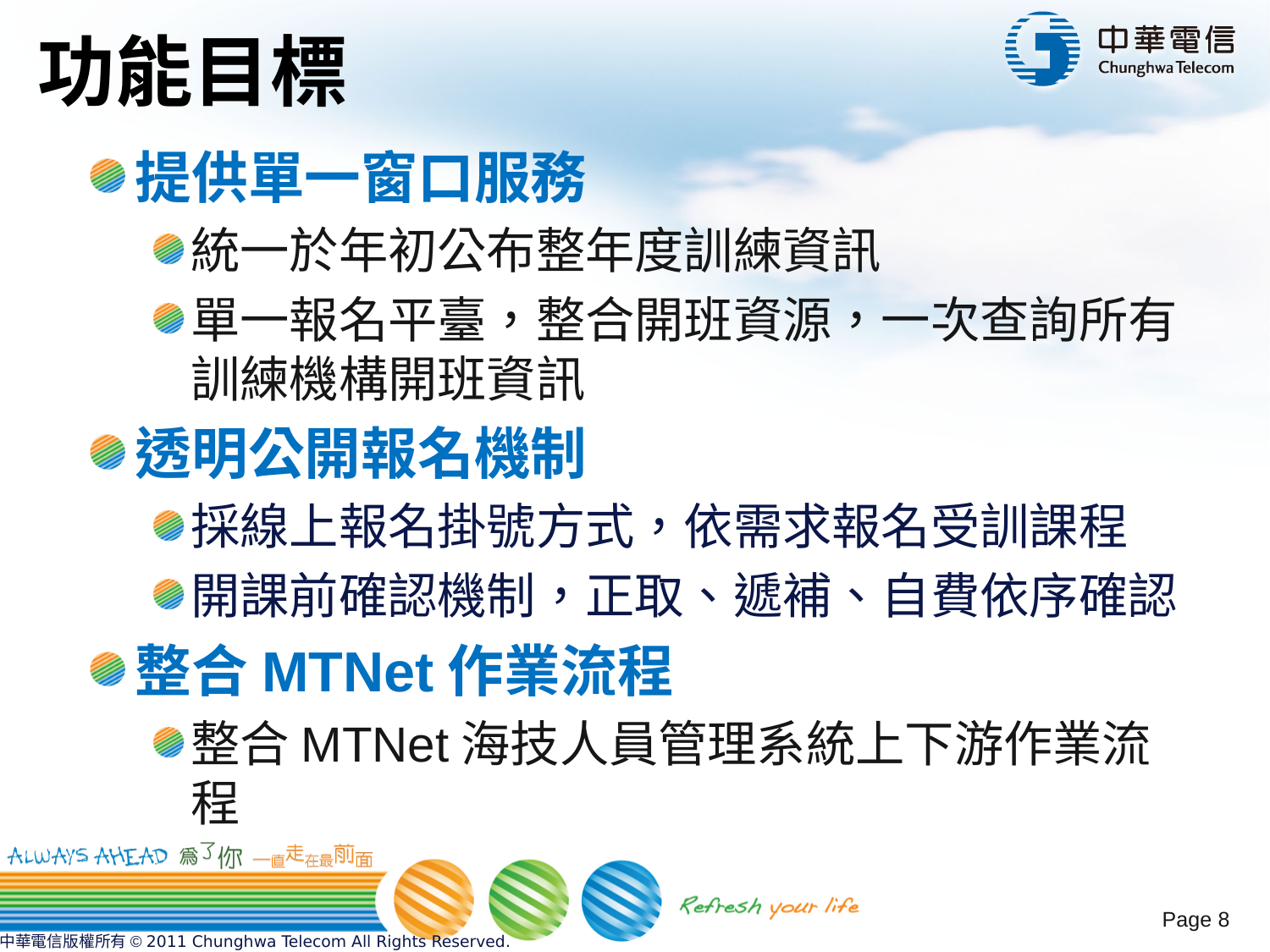

# 功能目標
提供單一窗口服務
統一於年初公布整年度訓練資訊
單一報名平臺，整合開班資源，一次查詢所有訓練機構開班資訊
透明公開報名機制
採線上報名掛號方式，依需求報名受訓課程
開課前確認機制，正取、遞補、自費依序確認
整合MTNet作業流程
整合MTNet海技人員管理系統上下游作業流程